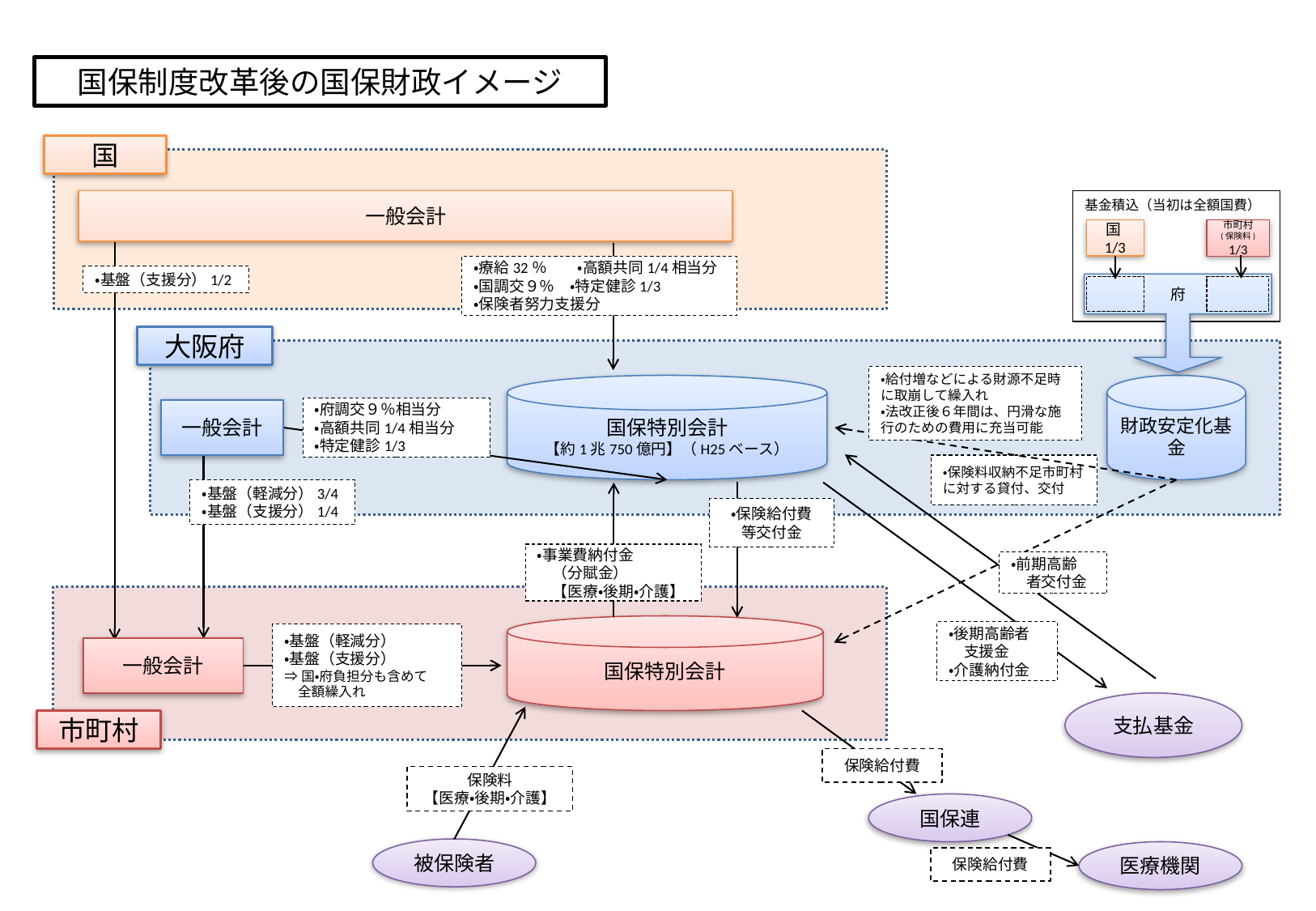

国保制度改革後の国保財政イメージ
国

一般会計
基金積込（当初は全額国費）
国1/3
市町村
(保険料)
1/3
・療給32％　　・高額共同1/4相当分
・国調交９％　・特定健診1/3
・保険者努力支援分
・基盤（支援分）1/2
府

大阪府

・給付増などによる財源不足時に取崩して繰入れ
・法改正後６年間は、円滑な施行のための費用に充当可能
国保特別会計
【約1兆750億円】（H25ベース）
財政安定化基金
・府調交９％相当分
・高額共同1/4相当分
・特定健診1/3
一般会計
・保険料収納不足市町村に対する貸付、交付
・基盤（軽減分）3/4
・基盤（支援分）1/4
・保険給付費
等交付金
・事業費納付金
　（分賦金）
　【医療・後期・介護】
・前期高齢
　者交付金

国保特別会計
・後期高齢者
　支援金
・介護納付金
・基盤（軽減分）
・基盤（支援分）
⇒国・府負担分も含めて
　全額繰入れ
一般会計
支払基金
市町村
保険給付費
保険料
【医療・後期・介護】
国保連
被保険者
医療機関
保険給付費